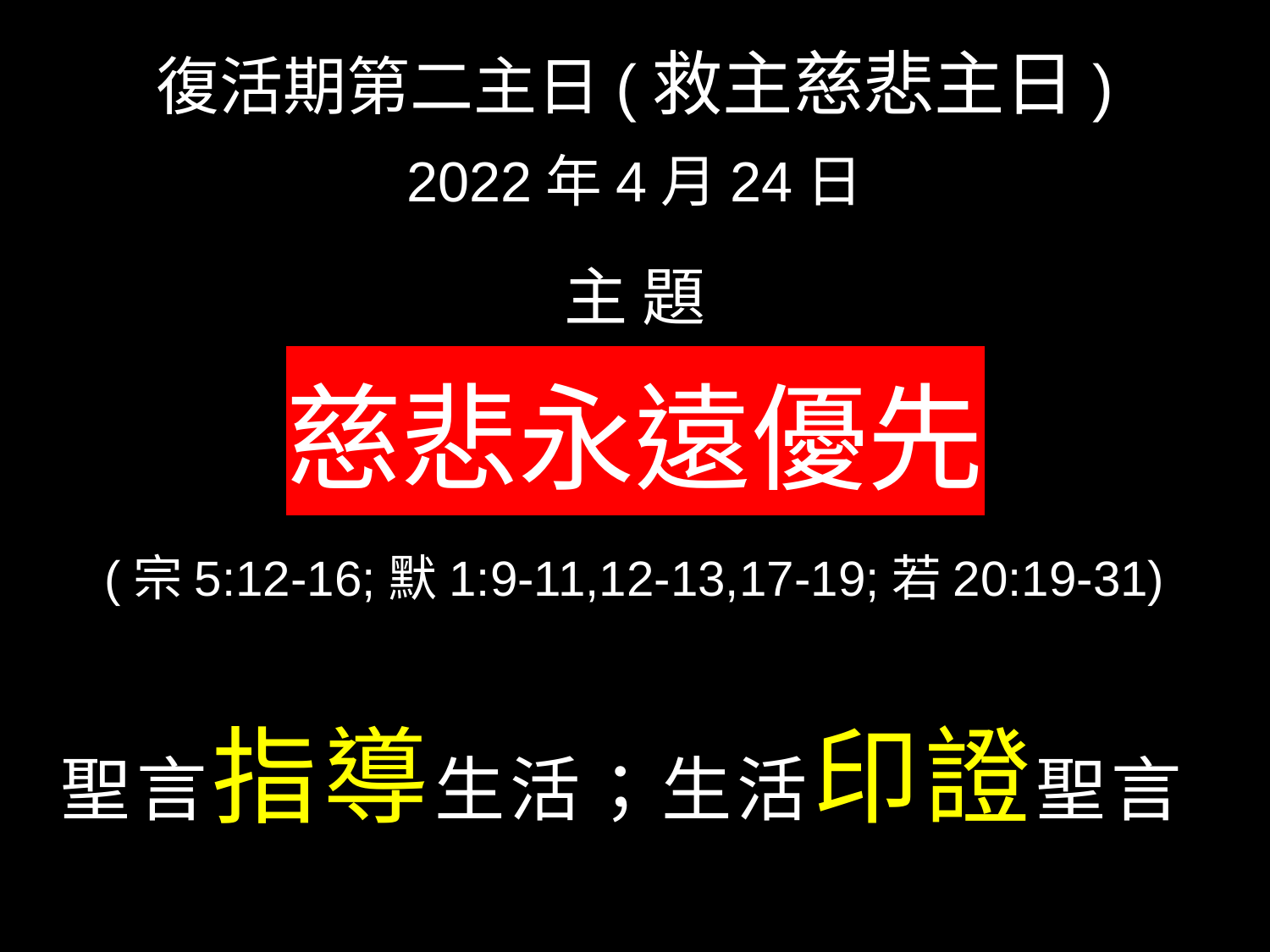

復活期第二主日(救主慈悲主日)
2022年4月24日

主 題
慈悲永遠優先
(宗5:12-16;默1:9-11,12-13,17-19;若20:19-31)

聖言指導生活；生活印證聖言